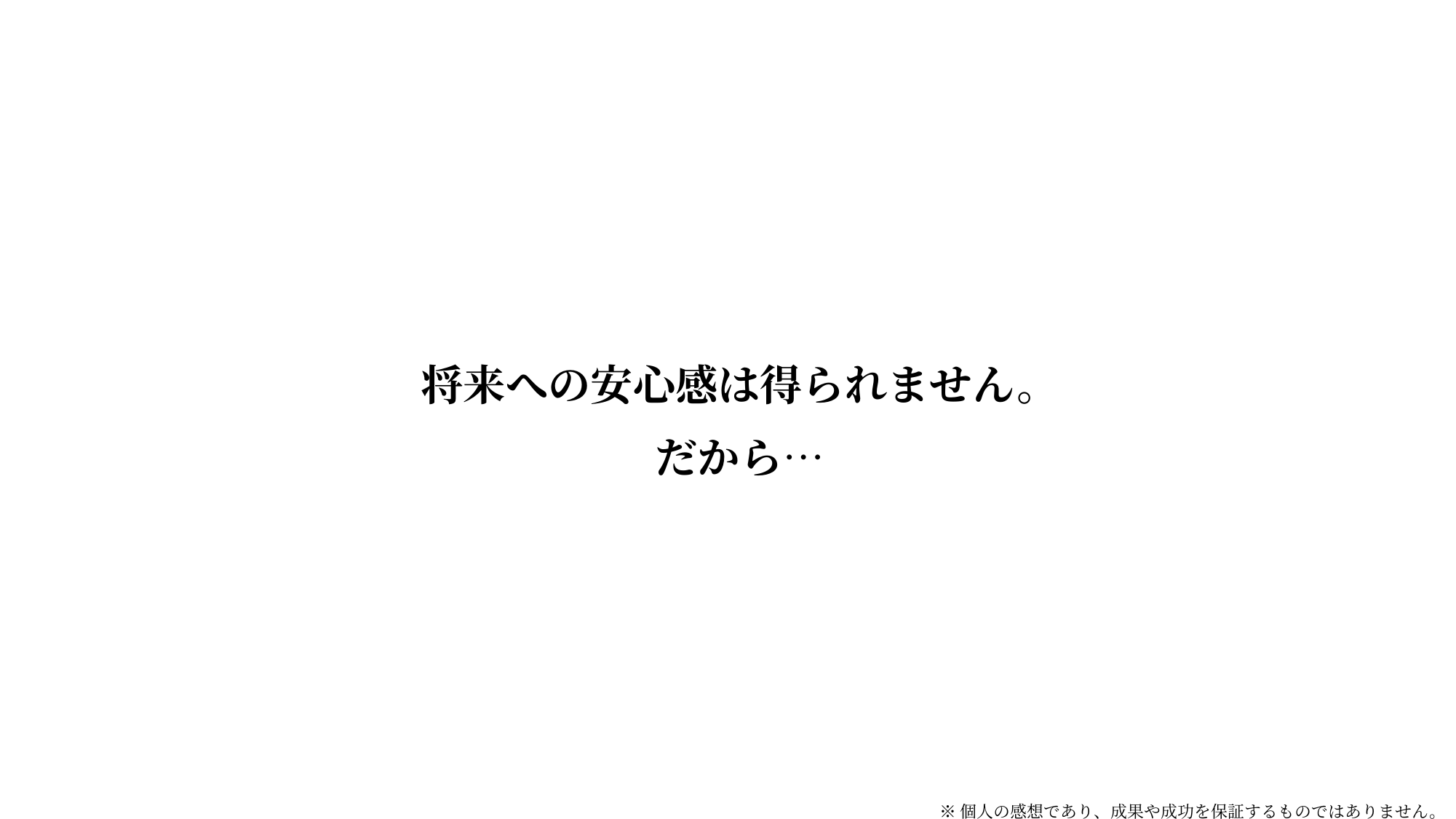

将来への安心感は得られません。
だから…
※個人の感想であり、成果や成功を保証するものではありません。